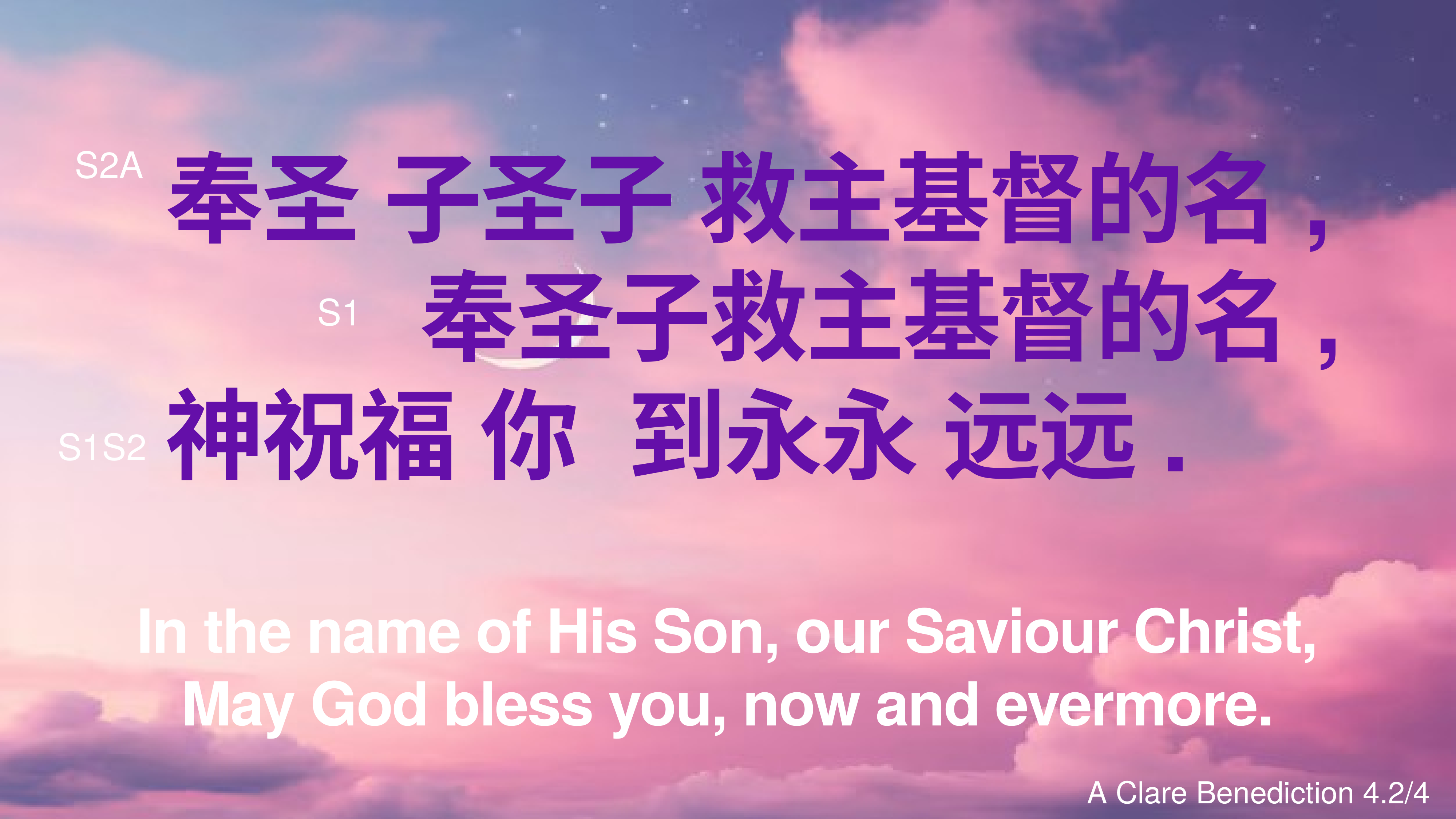

# 奉圣 子圣子 救主基督的名,
         奉圣子救主基督的名,
神祝福 你  到永永 远远.
S2A
S1
S1S2
In the name of His Son, our Saviour Christ,
May God bless you, now and evermore.
A Clare Benediction 4.2/4